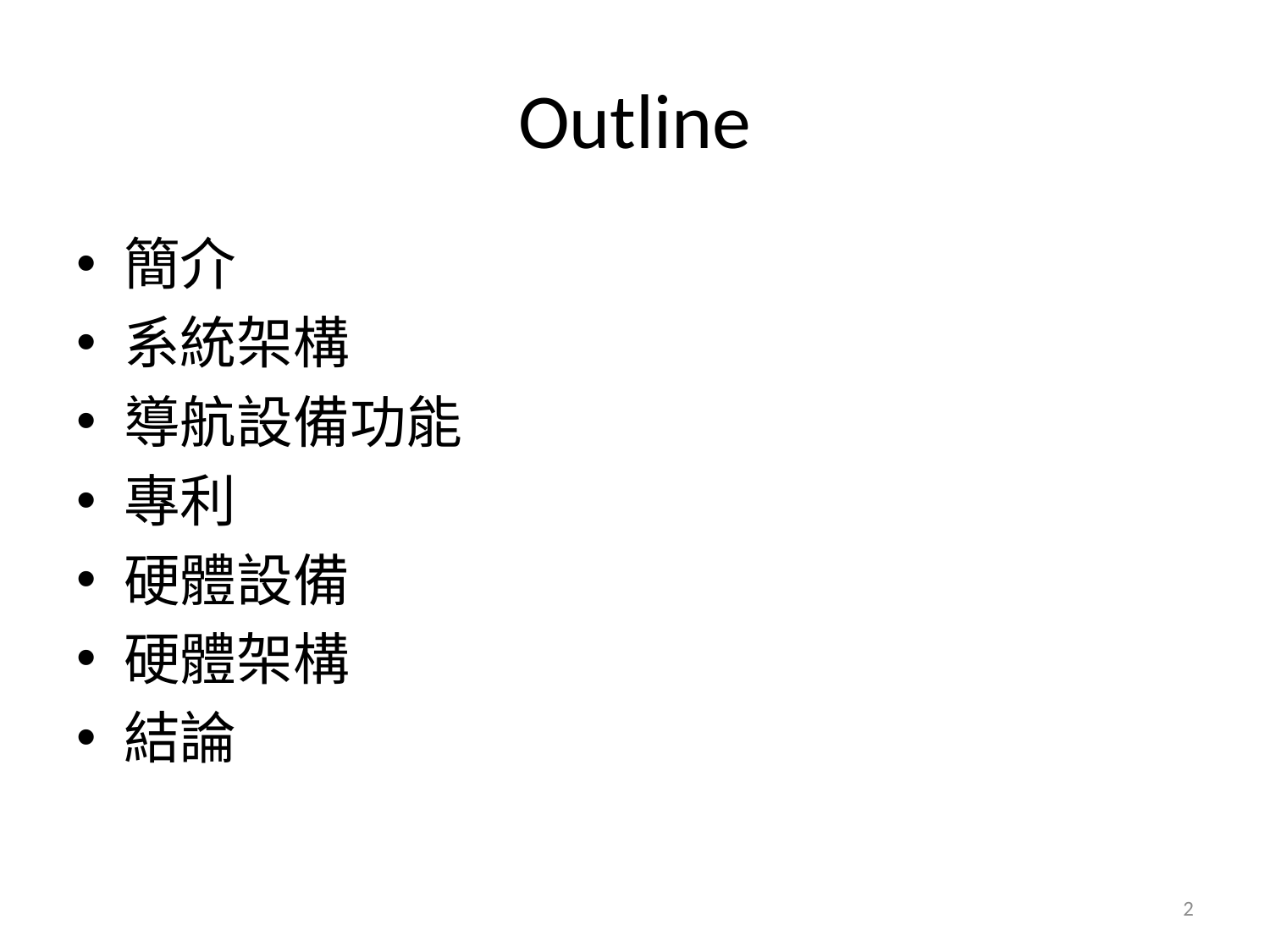

# Outline
簡介
系統架構
導航設備功能
專利
硬體設備
硬體架構
結論
2